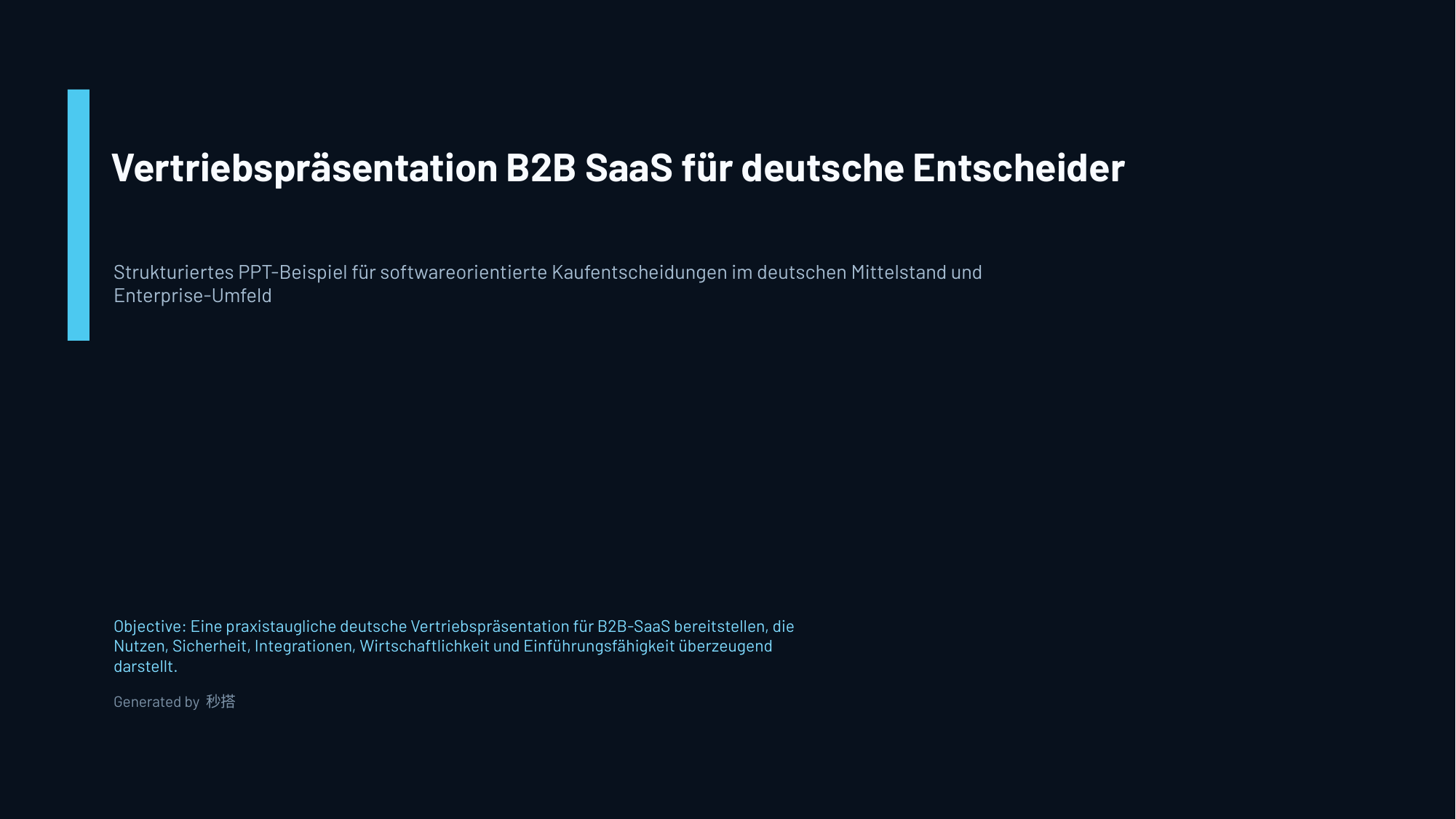

Vertriebspräsentation B2B SaaS für deutsche Entscheider
Strukturiertes PPT-Beispiel für softwareorientierte Kaufentscheidungen im deutschen Mittelstand und Enterprise-Umfeld
Objective: Eine praxistaugliche deutsche Vertriebspräsentation für B2B-SaaS bereitstellen, die Nutzen, Sicherheit, Integrationen, Wirtschaftlichkeit und Einführungsfähigkeit überzeugend darstellt.
Generated by 秒搭